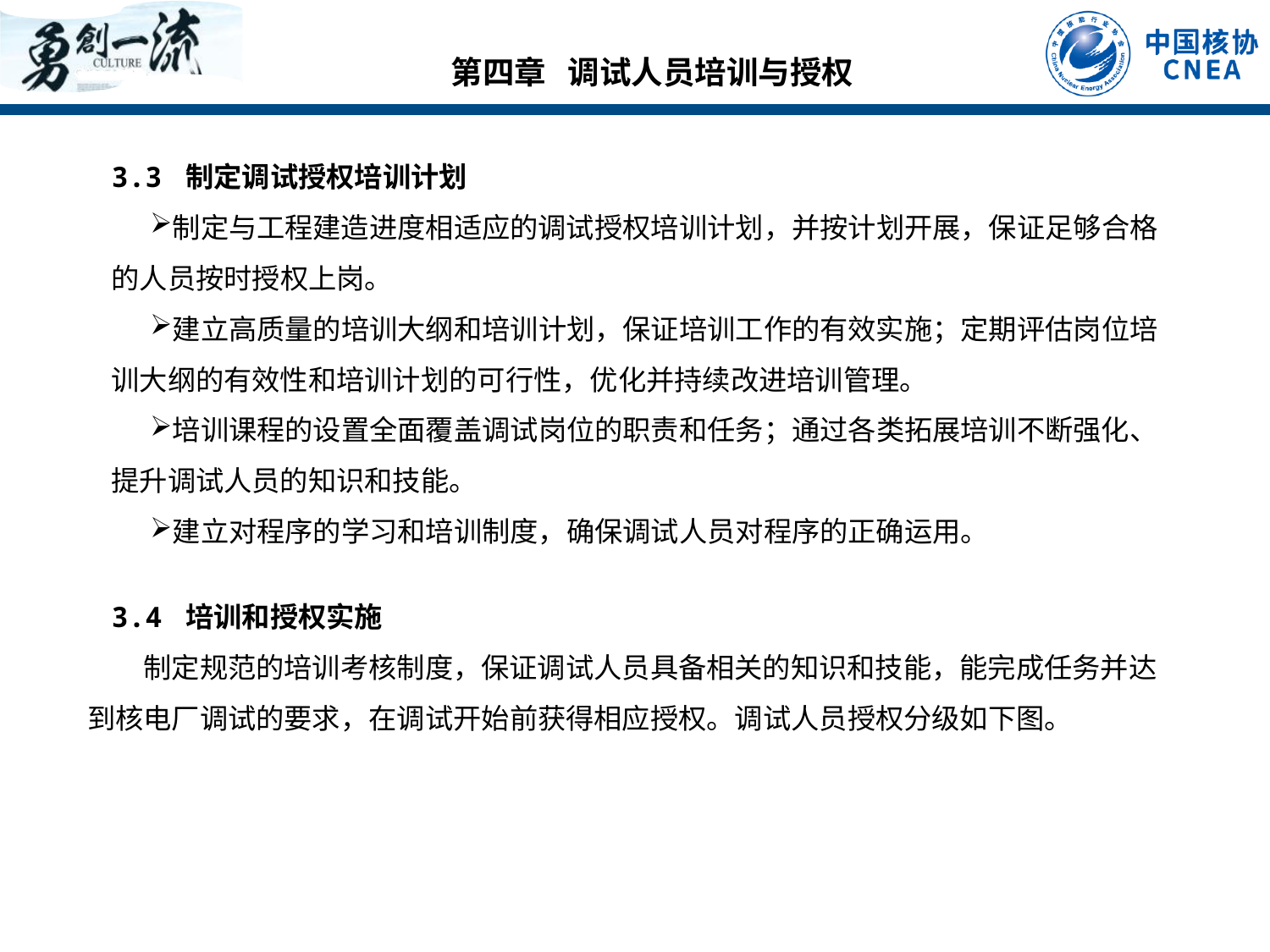

第四章   调试人员培训与授权
3.3 制定调试授权培训计划
制定与工程建造进度相适应的调试授权培训计划，并按计划开展，保证足够合格的人员按时授权上岗。
建立高质量的培训大纲和培训计划，保证培训工作的有效实施；定期评估岗位培训大纲的有效性和培训计划的可行性，优化并持续改进培训管理。
培训课程的设置全面覆盖调试岗位的职责和任务；通过各类拓展培训不断强化、提升调试人员的知识和技能。
建立对程序的学习和培训制度，确保调试人员对程序的正确运用。
3.4 培训和授权实施
    制定规范的培训考核制度，保证调试人员具备相关的知识和技能，能完成任务并达到核电厂调试的要求，在调试开始前获得相应授权。调试人员授权分级如下图。